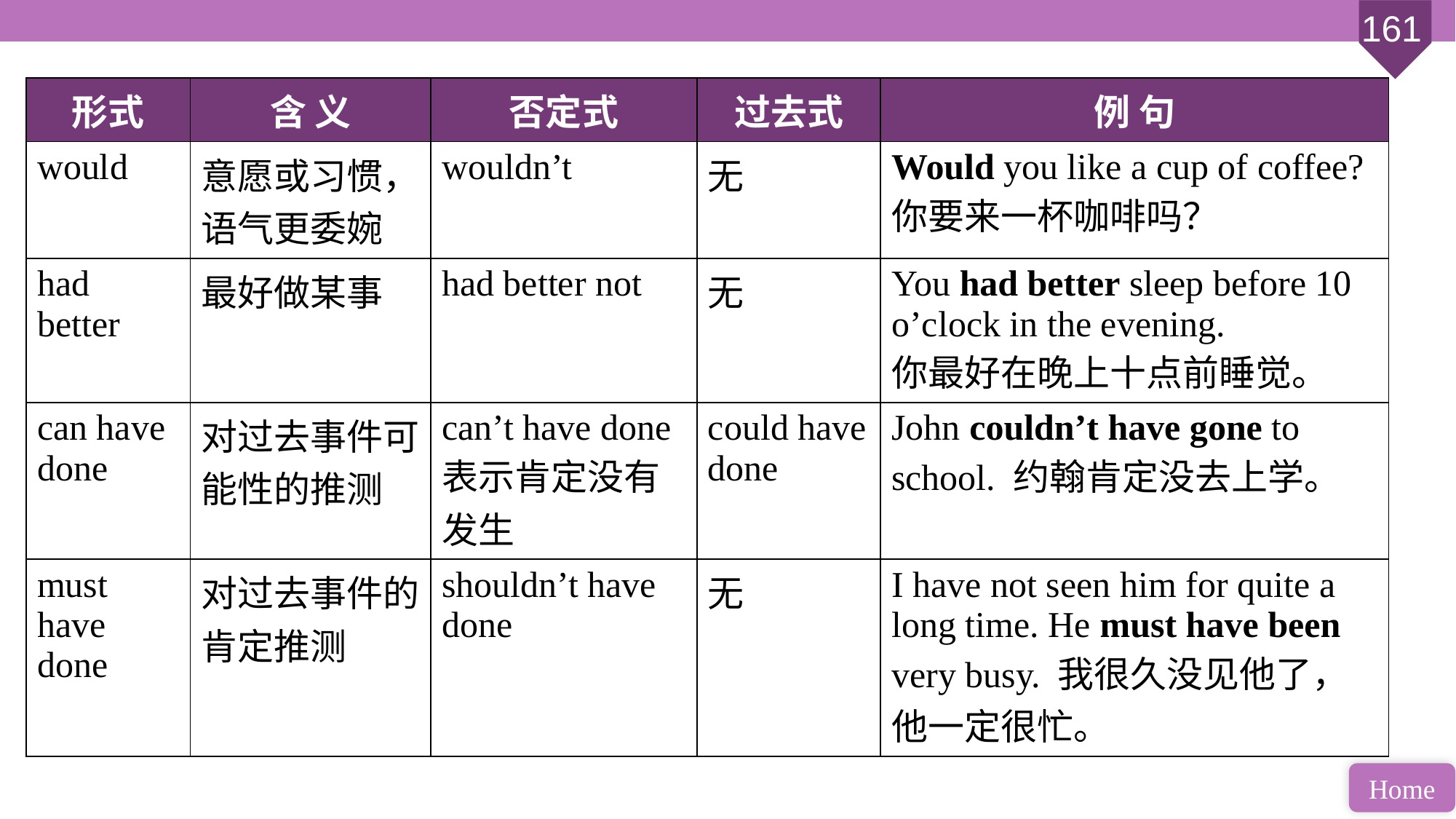

| 形式 | 含 义 | 否定式 | 过去式 | 例 句 |
| --- | --- | --- | --- | --- |
| would | 意愿或习惯，语气更委婉 | wouldn’t | 无 | Would you like a cup of coffee? 你要来一杯咖啡吗？ |
| had better | 最好做某事 | had better not | 无 | You had better sleep before 10 o’clock in the evening. 你最好在晚上十点前睡觉。 |
| can have done | 对过去事件可能性的推测 | can’t have done 表示肯定没有发生 | could have done | John couldn’t have gone to school. 约翰肯定没去上学。 |
| must have done | 对过去事件的 肯定推测 | shouldn’t have done | 无 | I have not seen him for quite a long time. He must have been very busy. 我很久没见他了，他一定很忙。 |